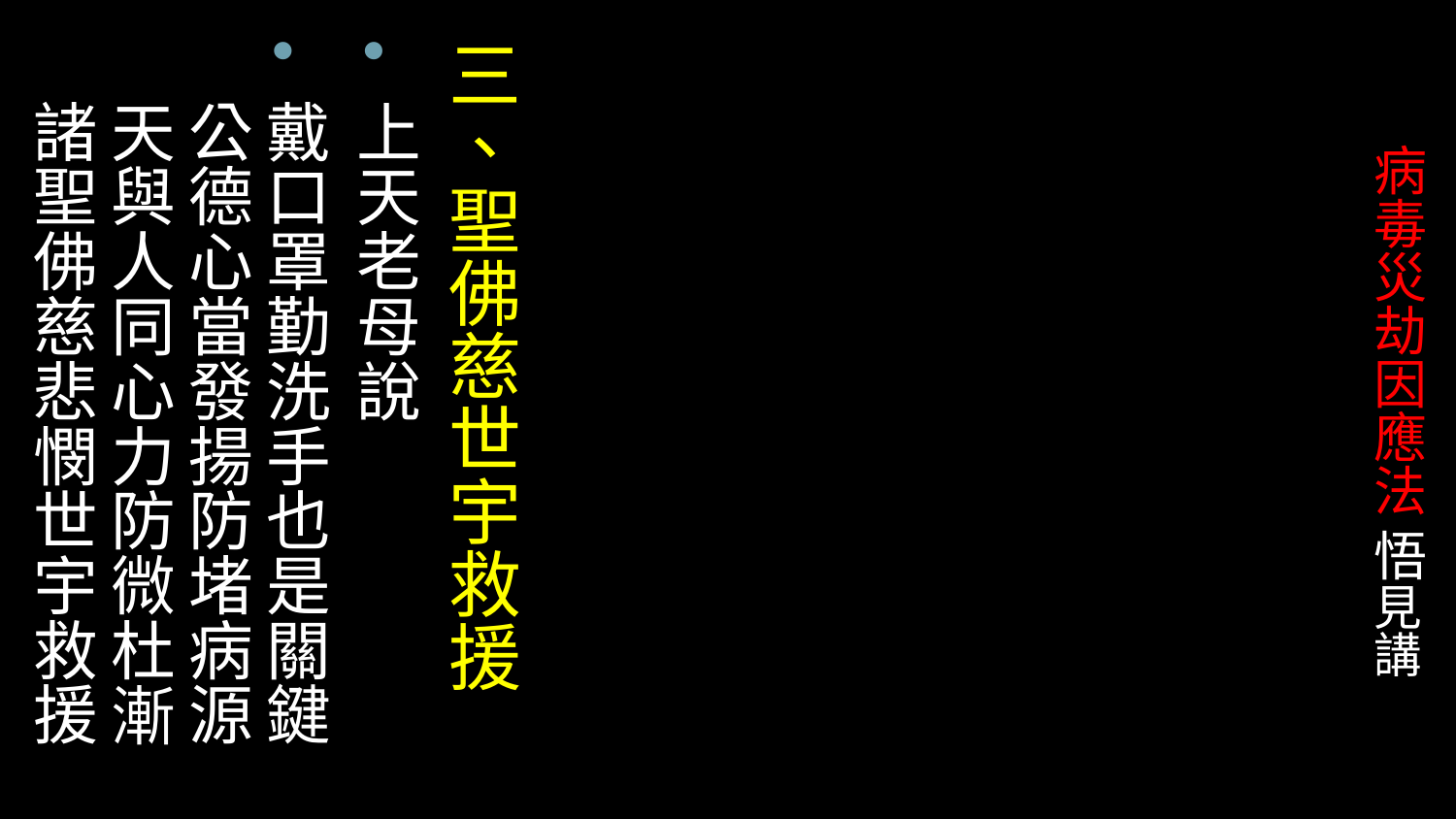

三、聖佛慈世宇救援
上天老母說
戴口罩勤洗手也是關鍵公德心當發揚防堵病源天與人同心力防微杜漸諸聖佛慈悲憫世宇救援
# 病毒災劫因應法 悟見講